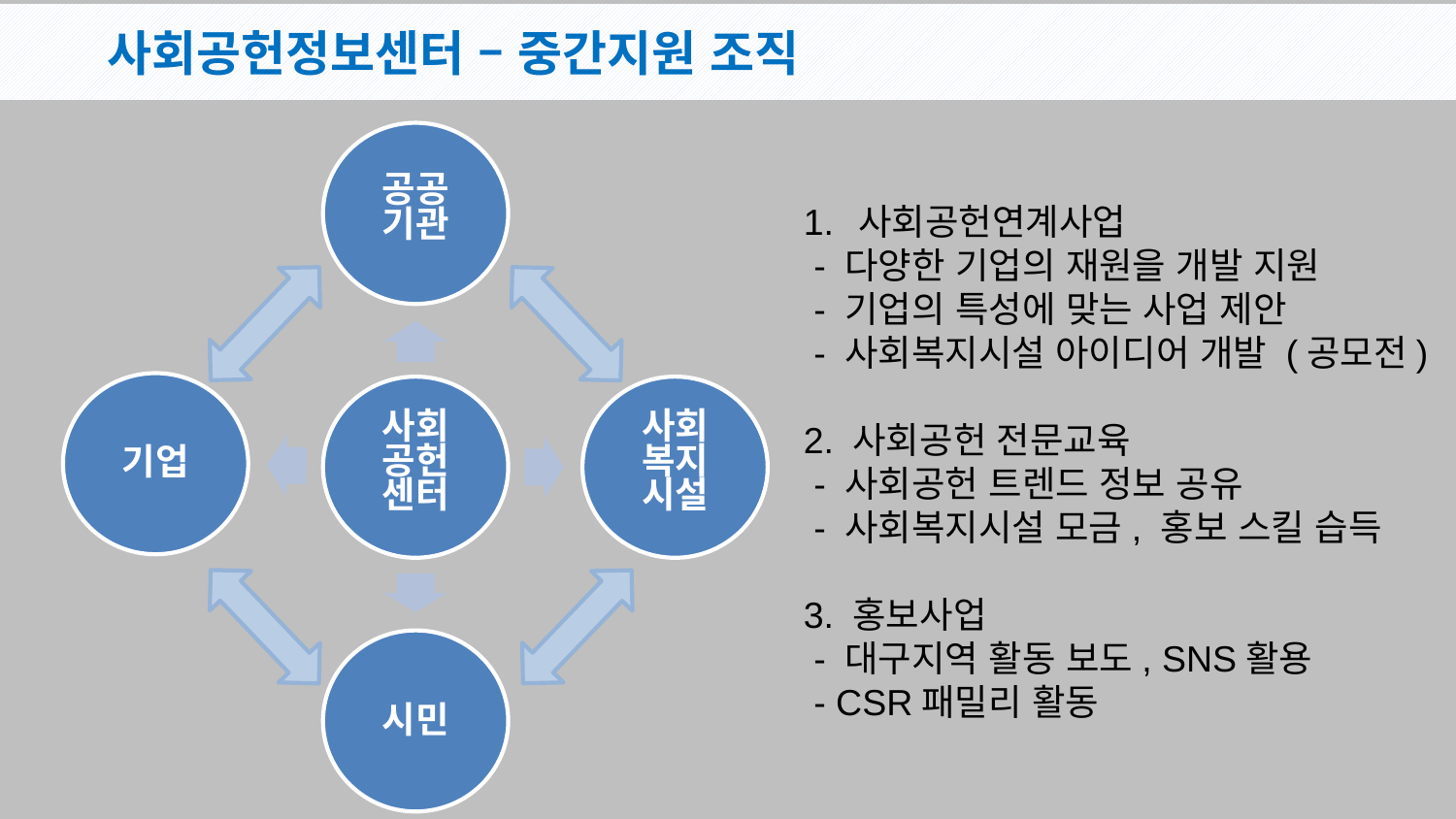

사회공헌정보센터 – 중간지원 조직
공공
기관

기업
사회
공헌
센터
사회
복지
시설

시민

사회공헌연계사업
 - 다양한 기업의 재원을 개발 지원
 - 기업의 특성에 맞는 사업 제안
 - 사회복지시설 아이디어 개발 (공모전)

2. 사회공헌 전문교육
 - 사회공헌 트렌드 정보 공유
 - 사회복지시설 모금, 홍보 스킬 습득

3. 홍보사업
 - 대구지역 활동 보도, SNS활용
 - CSR패밀리 활동